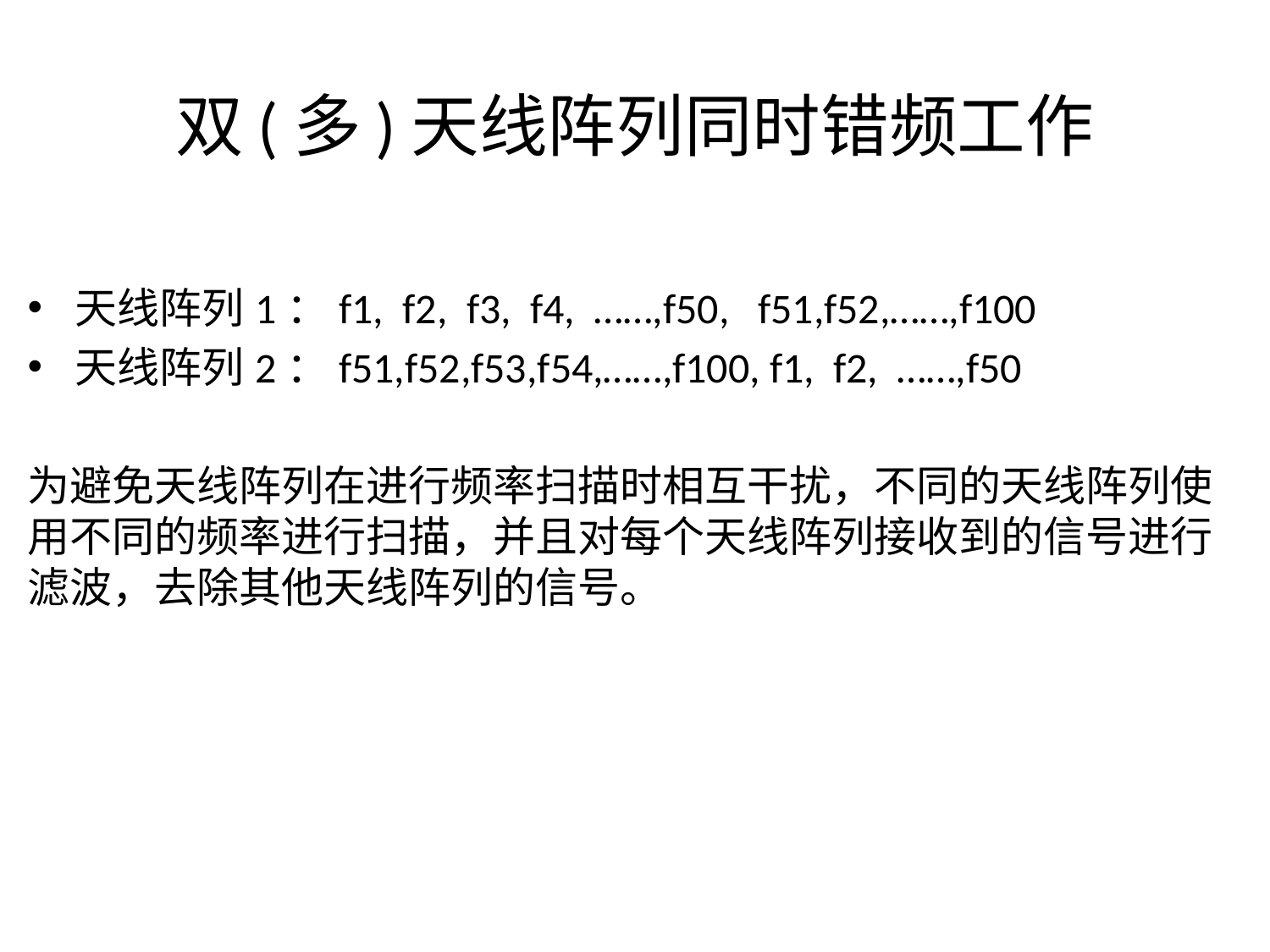

# 双(多)天线阵列同时错频工作
天线阵列1：f1,  f2,  f3,  f4,  ……,f50,   f51,f52,……,f100
天线阵列2：f51,f52,f53,f54,……,f100, f1,  f2,  ……,f50

为避免天线阵列在进行频率扫描时相互干扰，不同的天线阵列使用不同的频率进行扫描，并且对每个天线阵列接收到的信号进行滤波，去除其他天线阵列的信号。